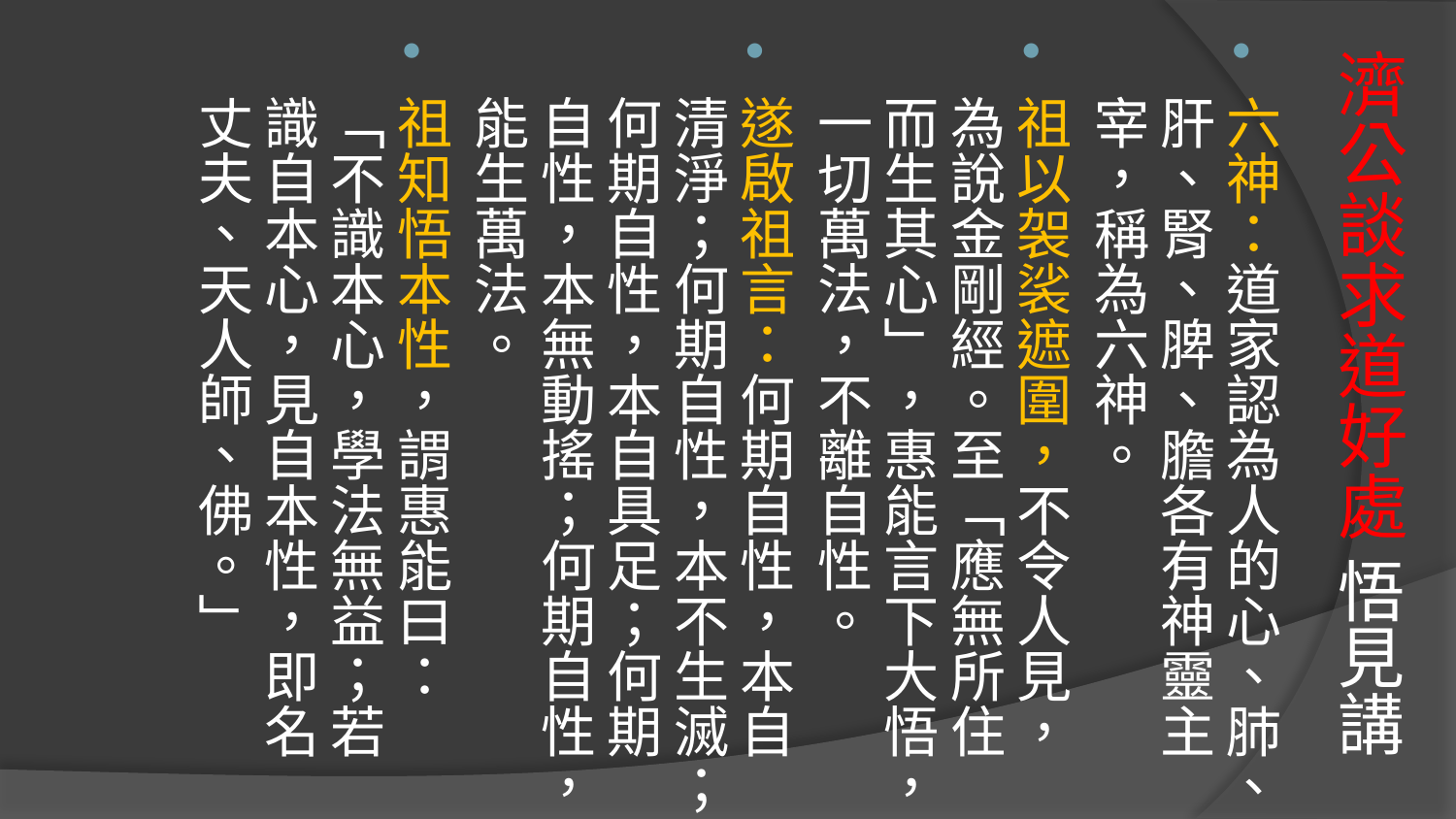

# 濟公談求道好處 悟見講
六神：道家認為人的心、肺、肝、腎、脾、膽各有神靈主宰，稱為六神。
祖以袈裟遮圍，不令人見，為說金剛經。至「應無所住而生其心」，惠能言下大悟，一切萬法，不離自性。
遂啟祖言：何期自性，本自清淨；何期自性，本不生滅；何期自性，本自具足；何期自性，本無動搖；何期自性，能生萬法。
祖知悟本性，謂惠能曰：「不識本心，學法無益；若識自本心，見自本性，即名丈夫、天人師、佛。」